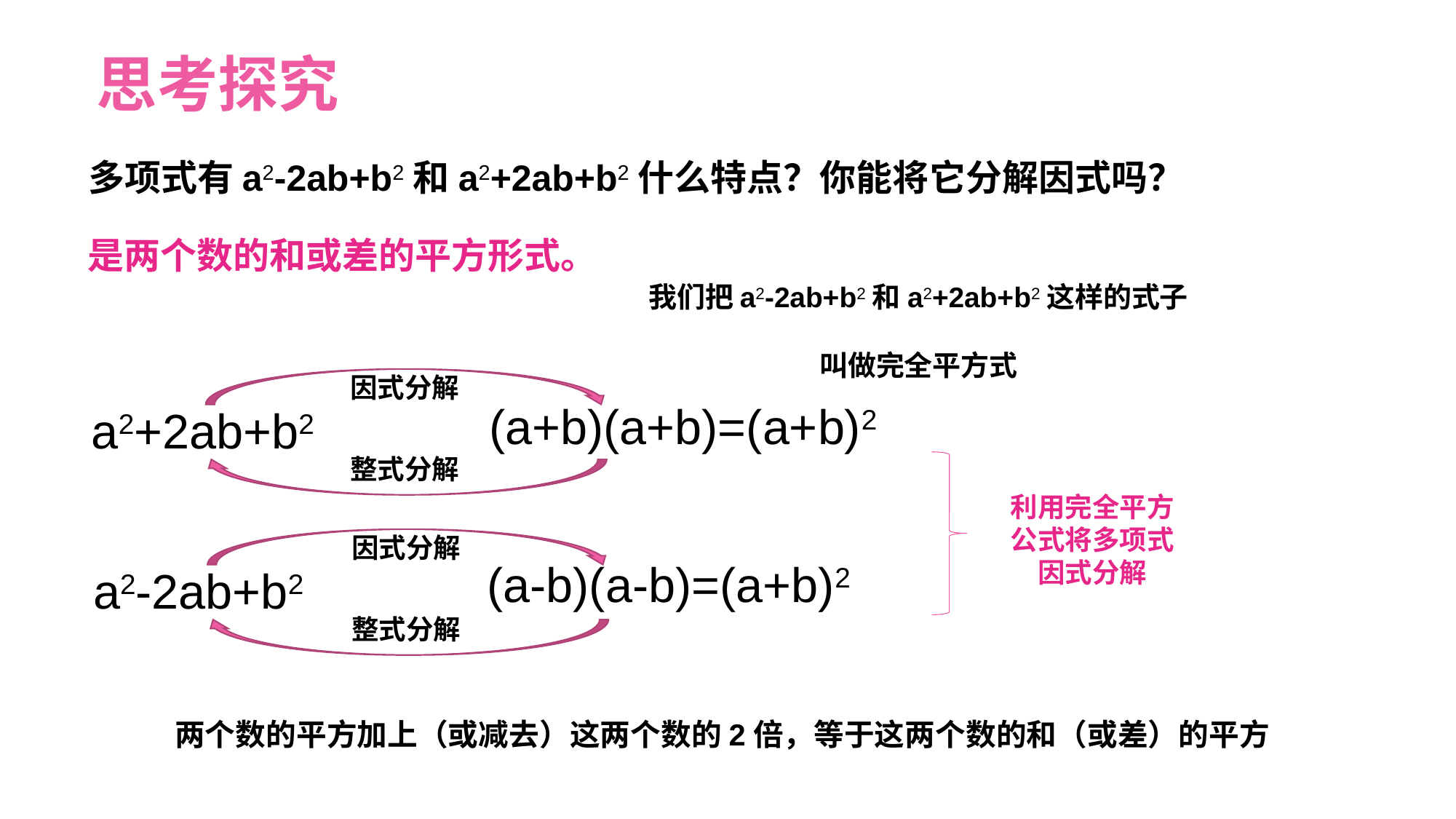

思考探究
多项式有a2-2ab+b2和a2+2ab+b2什么特点？你能将它分解因式吗？
是两个数的和或差的平方形式。
我们把a2-2ab+b2和a2+2ab+b2这样的式子
叫做完全平方式
因式分解

(a+b)(a+b)=(a+b)2
a2+2ab+b2
整式分解

利用完全平方公式将多项式因式分解
因式分解

(a-b)(a-b)=(a+b)2
a2-2ab+b2
整式分解

两个数的平方加上（或减去）这两个数的2倍，等于这两个数的和（或差）的平方